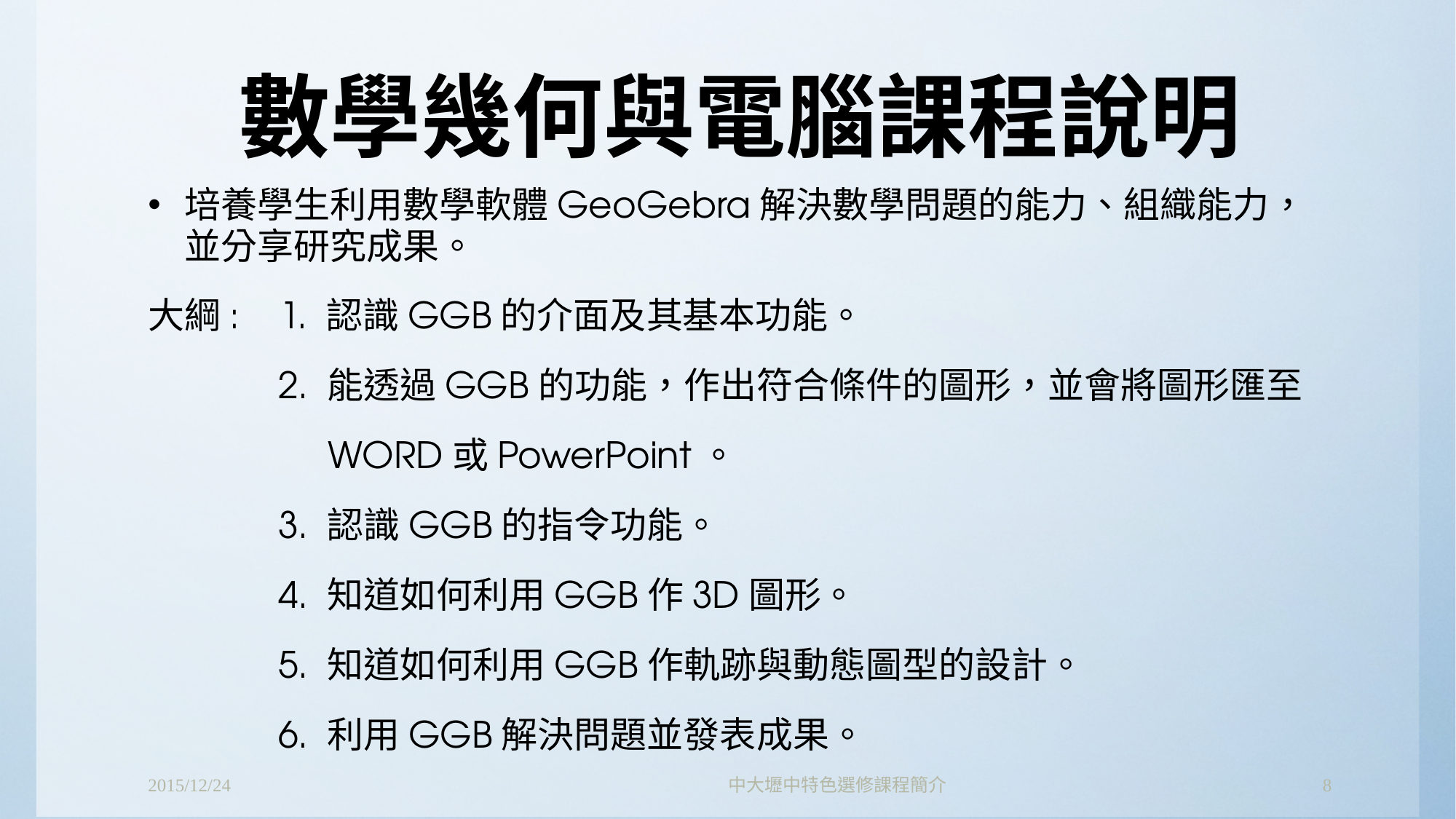

# 數學幾何與電腦課程說明
培養學生利用數學軟體GeoGebra解決數學問題的能力、組織能力，並分享研究成果。
大綱:    1. 認識GGB的介面及其基本功能。
             2. 能透過GGB的功能，作出符合條件的圖形，並會將圖形匯至
                  WORD或PowerPoint。
             3. 認識GGB的指令功能。
             4. 知道如何利用GGB作3D圖形。
             5. 知道如何利用GGB作軌跡與動態圖型的設計。
             6. 利用GGB解決問題並發表成果。

2015/12/24
中大壢中特色選修課程簡介
8